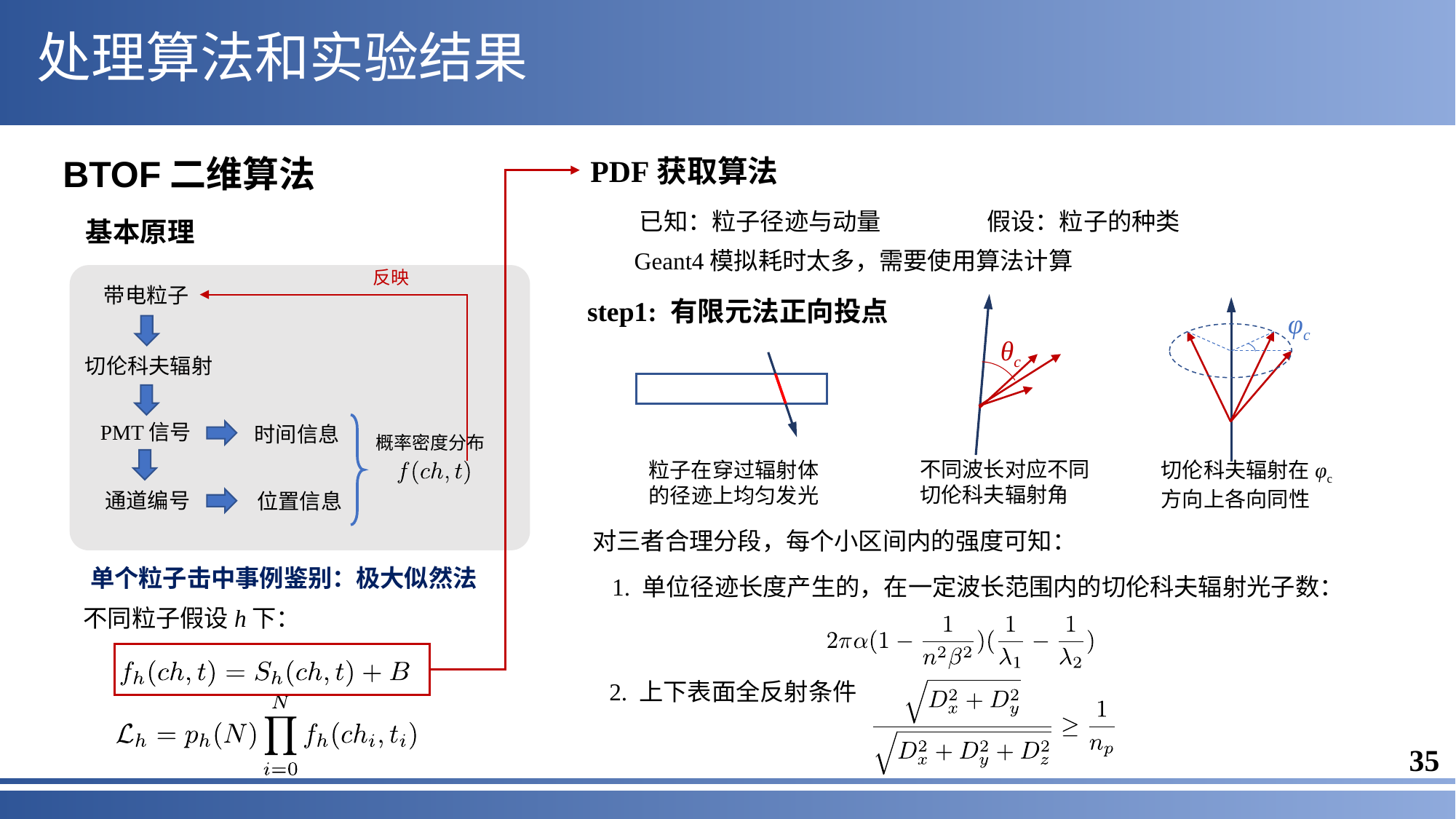

处理算法和实验结果
BTOF二维算法
PDF获取算法
已知：粒子径迹与动量
假设：粒子的种类
基本原理
Geant4模拟耗时太多，需要使用算法计算
反映

带电粒子
step1: 有限元法正向投点
θc

φc

切伦科夫辐射

PMT信号

时间信息

概率密度分布
不同波长对应不同切伦科夫辐射角
切伦科夫辐射在φc方向上各向同性
粒子在穿过辐射体的径迹上均匀发光

通道编号
位置信息

对三者合理分段，每个小区间内的强度可知：
单个粒子击中事例鉴别：极大似然法
1. 单位径迹长度产生的，在一定波长范围内的切伦科夫辐射光子数：
不同粒子假设h下：

2. 上下表面全反射条件

35